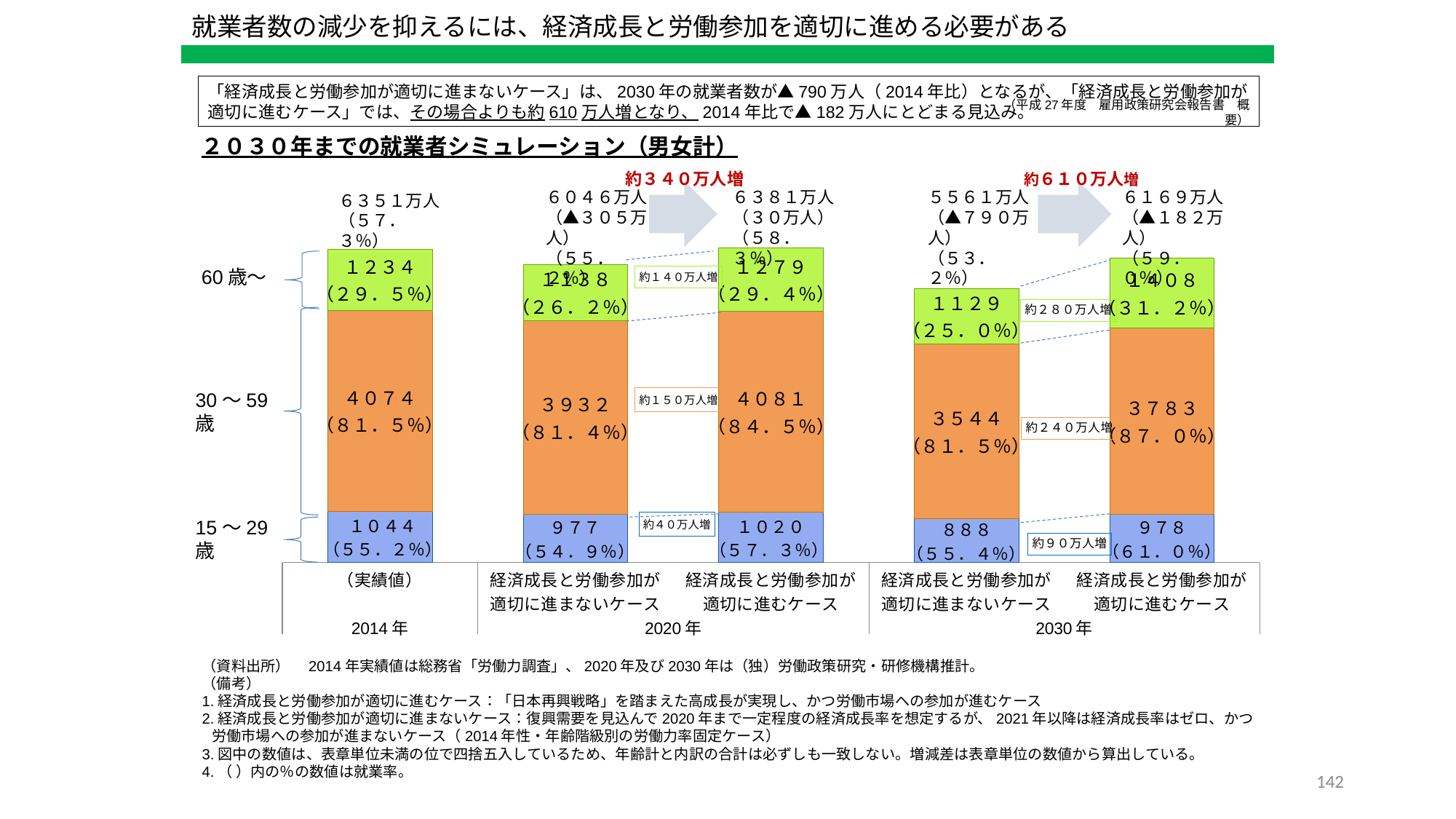

就業者数の減少を抑えるには、経済成長と労働参加を適切に進める必要がある

「経済成長と労働参加が適切に進まないケース」は、2030年の就業者数が▲790万人（2014年比）となるが、「経済成長と労働参加が適切に進むケース」では、その場合よりも約610万人増となり、2014年比で▲182万人にとどまる見込み。

### Chart

| Category |  |  |  |
|---|---|---|---|
| （実績値） | 1044.0 | 4074.0 | 1234.0 |
| 経済成長と労働参加が
適切に進まないケース | 976.8087882995605 | 3931.7532806396484 | 1137.5544107409942 |
| 経済成長と労働参加が
適切に進むケース | 1020.4352607727051 | 4080.7472229003906 | 1279.494703909668 |
| 経済成長と労働参加が
適切に進まないケース | 887.9953575134277 | 3543.6454315185547 | 1129.1772024396228 |
| 経済成長と労働参加が
適切に進むケース | 977.8872261047363 | 3783.1209106445312 | 1408.0200578260049 |
（平成27年度　雇用政策研究会報告書　概要）
２０３０年までの就業者シミュレーション（男女計）
約３４０万人増
約６１０万人増

６０４６万人
（▲３０５万人）
（５５．２％）
６３８１万人
（３０万人）
（５８．３％）
５５６１万人
（▲７９０万人）
（５３．２％）
６１６９万人
（▲１８２万人）
（５９．０％）

６３５１万人
（５７．３％）
60歳～
約１４０万人増
30～59歳
約１５０万人増
15～29歳
約４０万人増
（資料出所）　2014年実績値は総務省「労働力調査」、2020年及び2030年は（独）労働政策研究・研修機構推計。
（備考）
1.経済成長と労働参加が適切に進むケース：「日本再興戦略」を踏まえた高成長が実現し、かつ労働市場への参加が進むケース
2.経済成長と労働参加が適切に進まないケース：復興需要を見込んで2020年まで一定程度の経済成長率を想定するが、2021年以降は経済成長率はゼロ、かつ労働市場への参加が進まないケース（2014年性・年齢階級別の労働力率固定ケース）
3.図中の数値は、表章単位未満の位で四捨五入しているため、年齢計と内訳の合計は必ずしも一致しない。増減差は表章単位の数値から算出している。
4.（ ）内の％の数値は就業率。
142